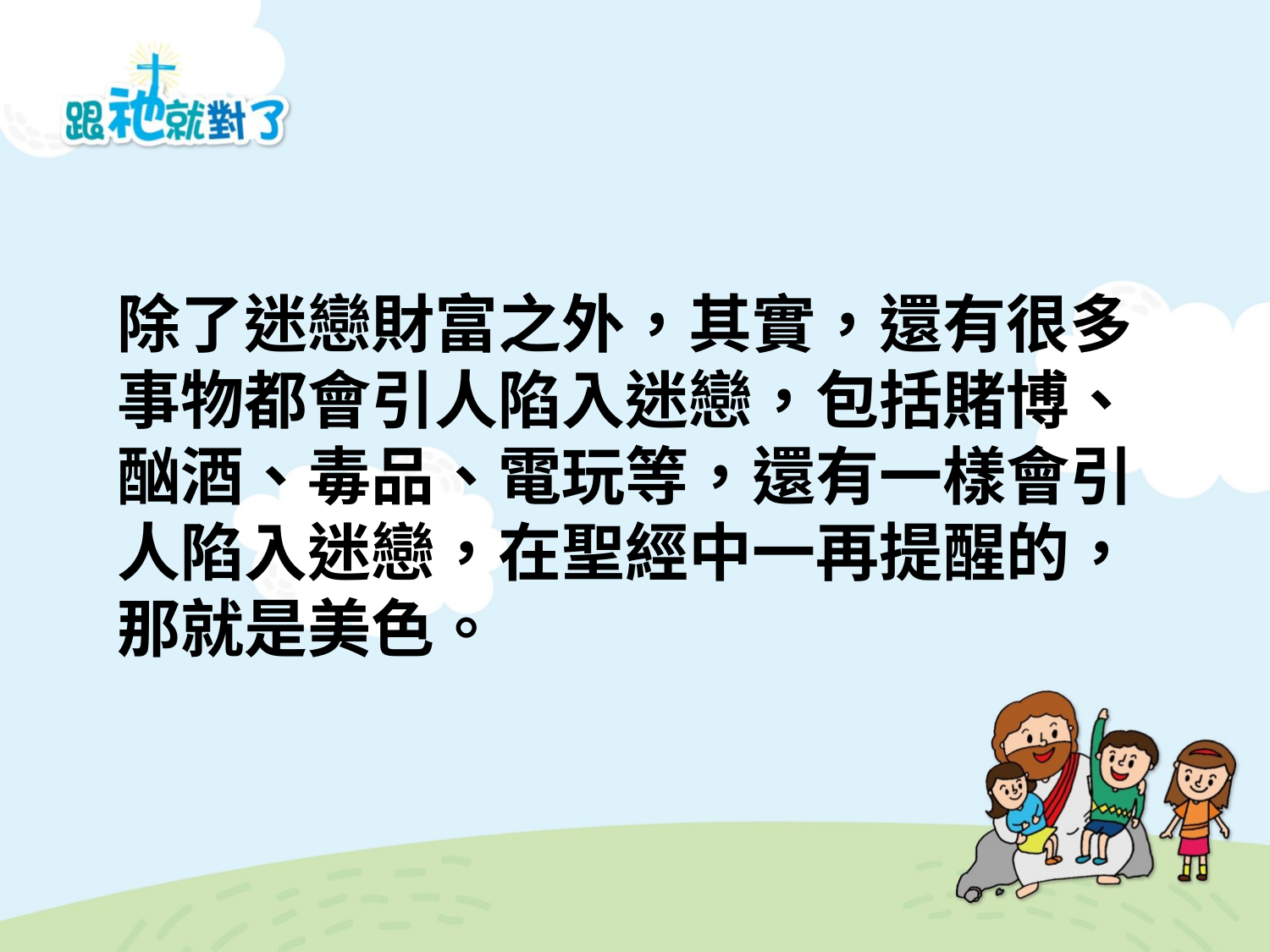

除了迷戀財富之外，其實，還有很多事物都會引人陷入迷戀，包括賭博、酗酒、毒品、電玩等，還有一樣會引人陷入迷戀，在聖經中一再提醒的，那就是美色。